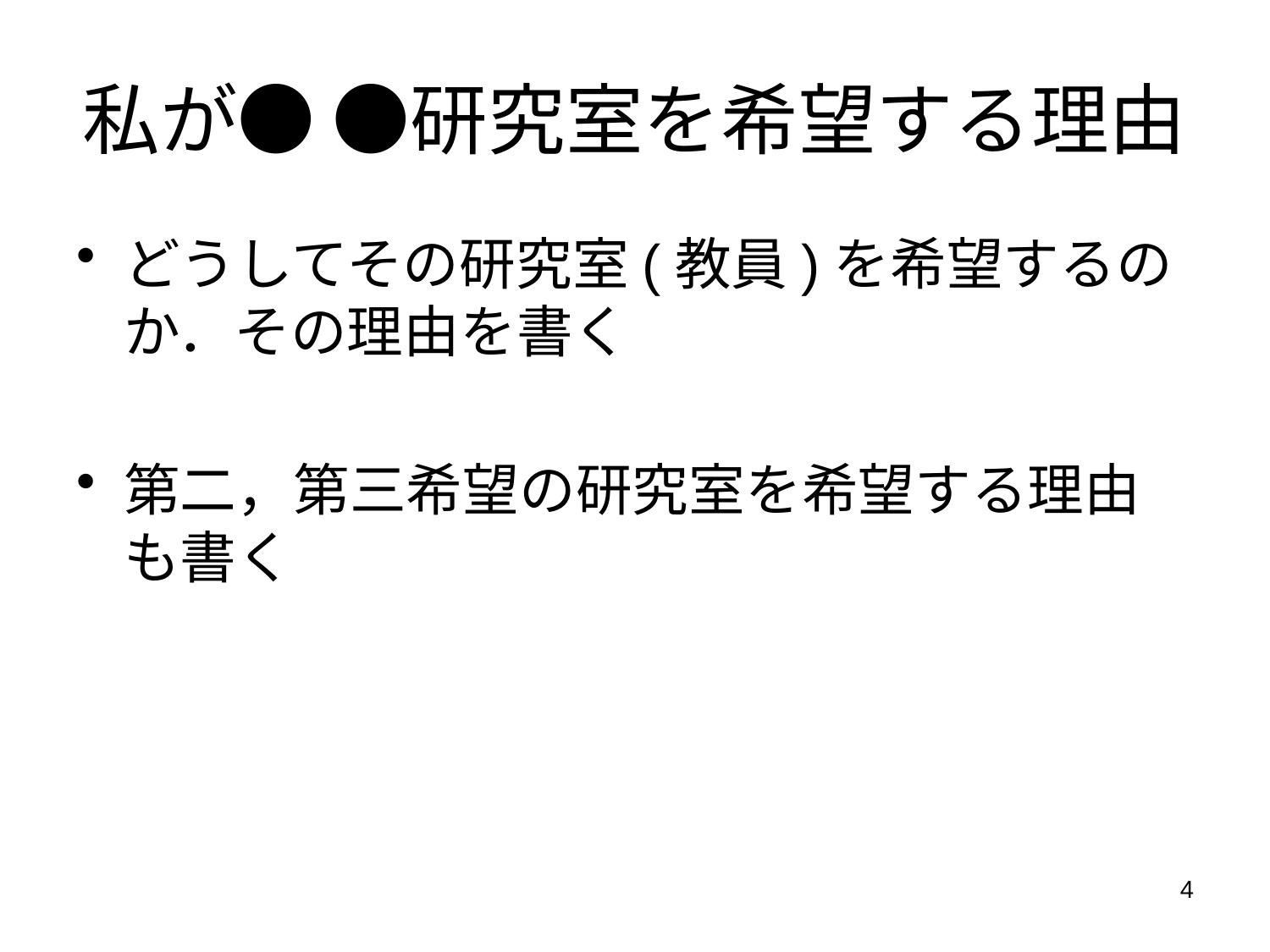

# 私が● ●研究室を希望する理由
どうしてその研究室(教員)を希望するのか．その理由を書く

第二，第三希望の研究室を希望する理由も書く
4